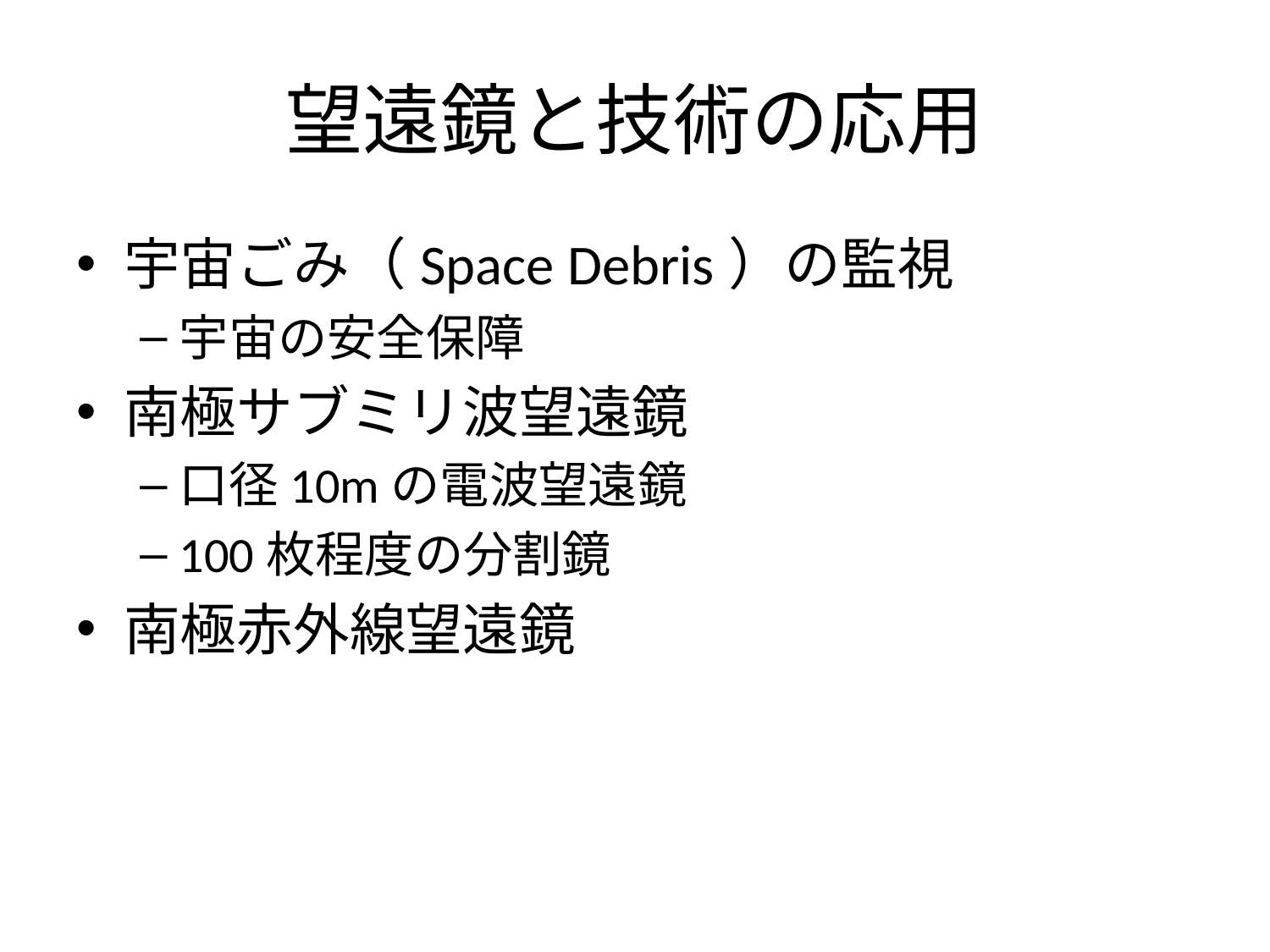

# 望遠鏡と技術の応用
宇宙ごみ（Space Debris）の監視
宇宙の安全保障
南極サブミリ波望遠鏡
口径10mの電波望遠鏡
100枚程度の分割鏡
南極赤外線望遠鏡